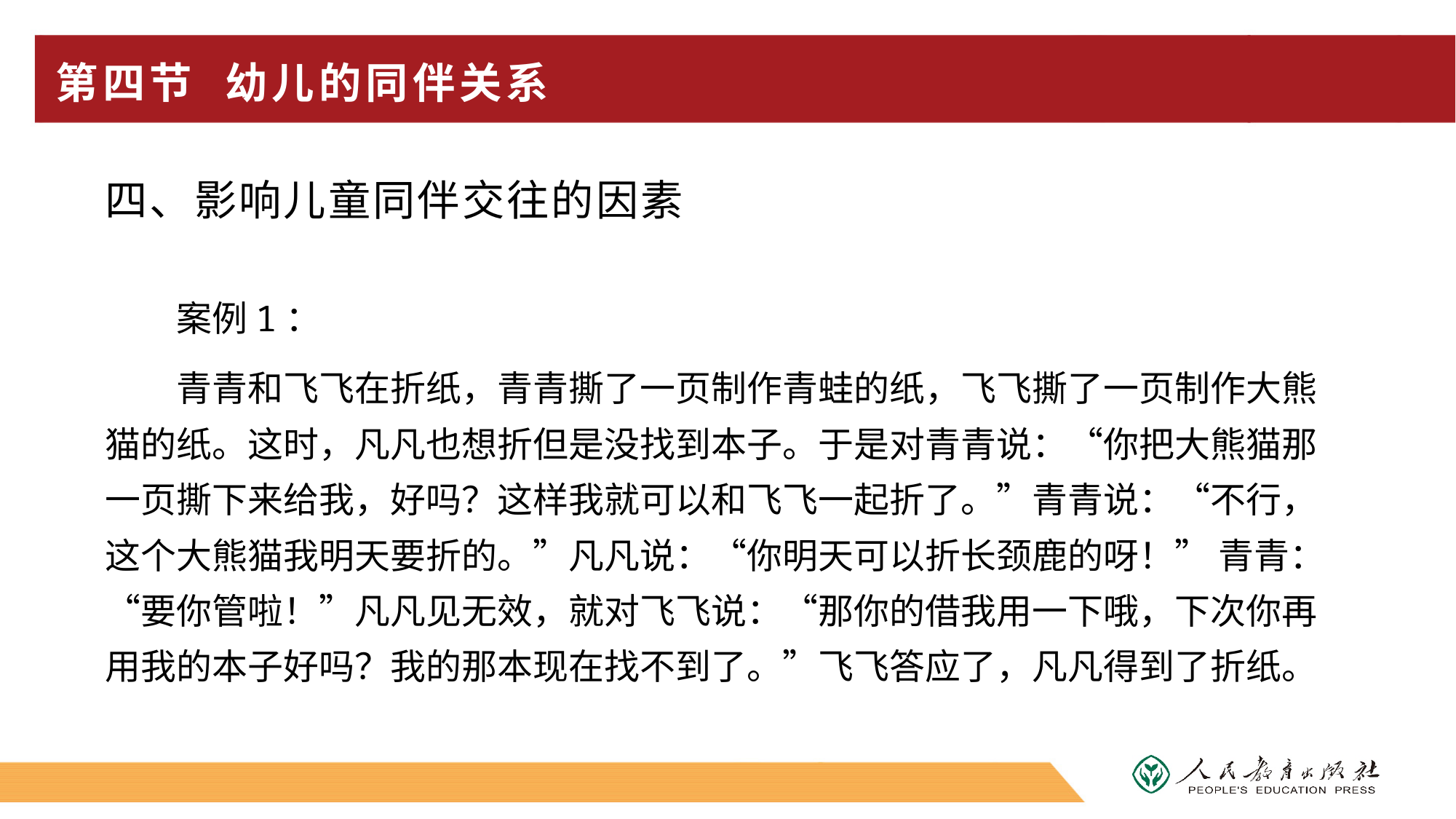

# 第四节  幼儿的同伴关系
四、影响儿童同伴交往的因素
案例1：
青青和飞飞在折纸，青青撕了一页制作青蛙的纸，飞飞撕了一页制作大熊猫的纸。这时，凡凡也想折但是没找到本子。于是对青青说：“你把大熊猫那一页撕下来给我，好吗？这样我就可以和飞飞一起折了。”青青说：“不行，这个大熊猫我明天要折的。”凡凡说：“你明天可以折长颈鹿的呀！” 青青：“要你管啦！”凡凡见无效，就对飞飞说：“那你的借我用一下哦，下次你再用我的本子好吗？我的那本现在找不到了。”飞飞答应了，凡凡得到了折纸。